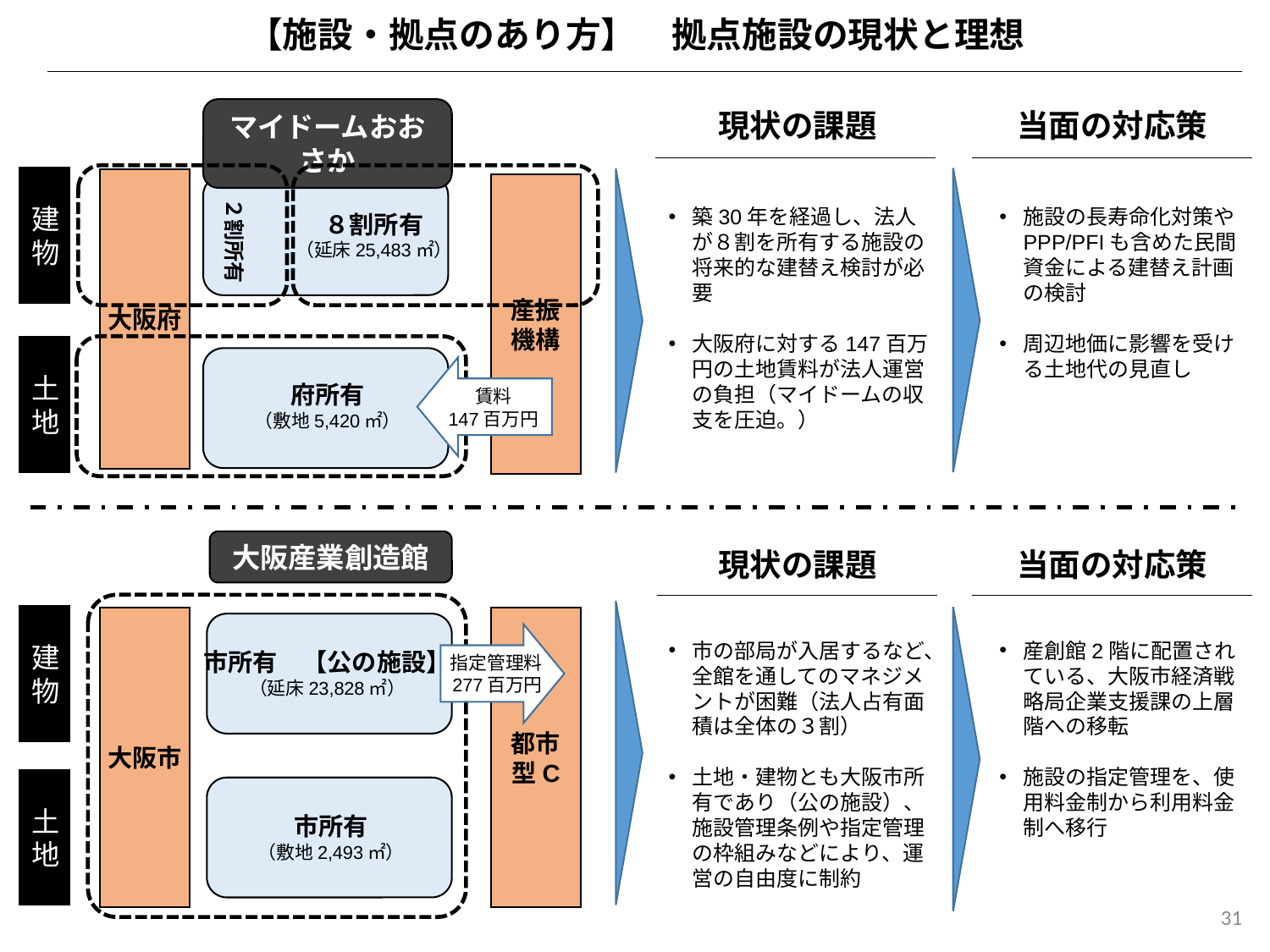

【施設・拠点のあり方】　拠点施設の現状と理想
マイドームおおさか
現状の課題
当面の対応策

建物
大阪府
産振機構

２割所有
築30年を経過し、法人が８割を所有する施設の将来的な建替え検討が必要

大阪府に対する147百万円の土地賃料が法人運営の負担（マイドームの収支を圧迫。）

施設の長寿命化対策やPPP/PFIも含めた民間資金による建替え計画の検討

周辺地価に影響を受ける土地代の見直し
８割所有
（延床25,483㎡）

土地

府所有
（敷地5,420㎡）
賃料
147百万円
大阪産業創造館
現状の課題
当面の対応策

建物
大阪市
都市型C

市の部局が入居するなど、全館を通してのマネジメントが困難（法人占有面積は全体の３割）

土地・建物とも大阪市所有であり（公の施設）、施設管理条例や指定管理の枠組みなどにより、運営の自由度に制約
産創館2階に配置されている、大阪市経済戦略局企業支援課の上層階への移転

施設の指定管理を、使用料金制から利用料金制へ移行
市所有　【公の施設】
（延床23,828㎡）
指定管理料
277百万円

土地

市所有
（敷地2,493㎡）
31